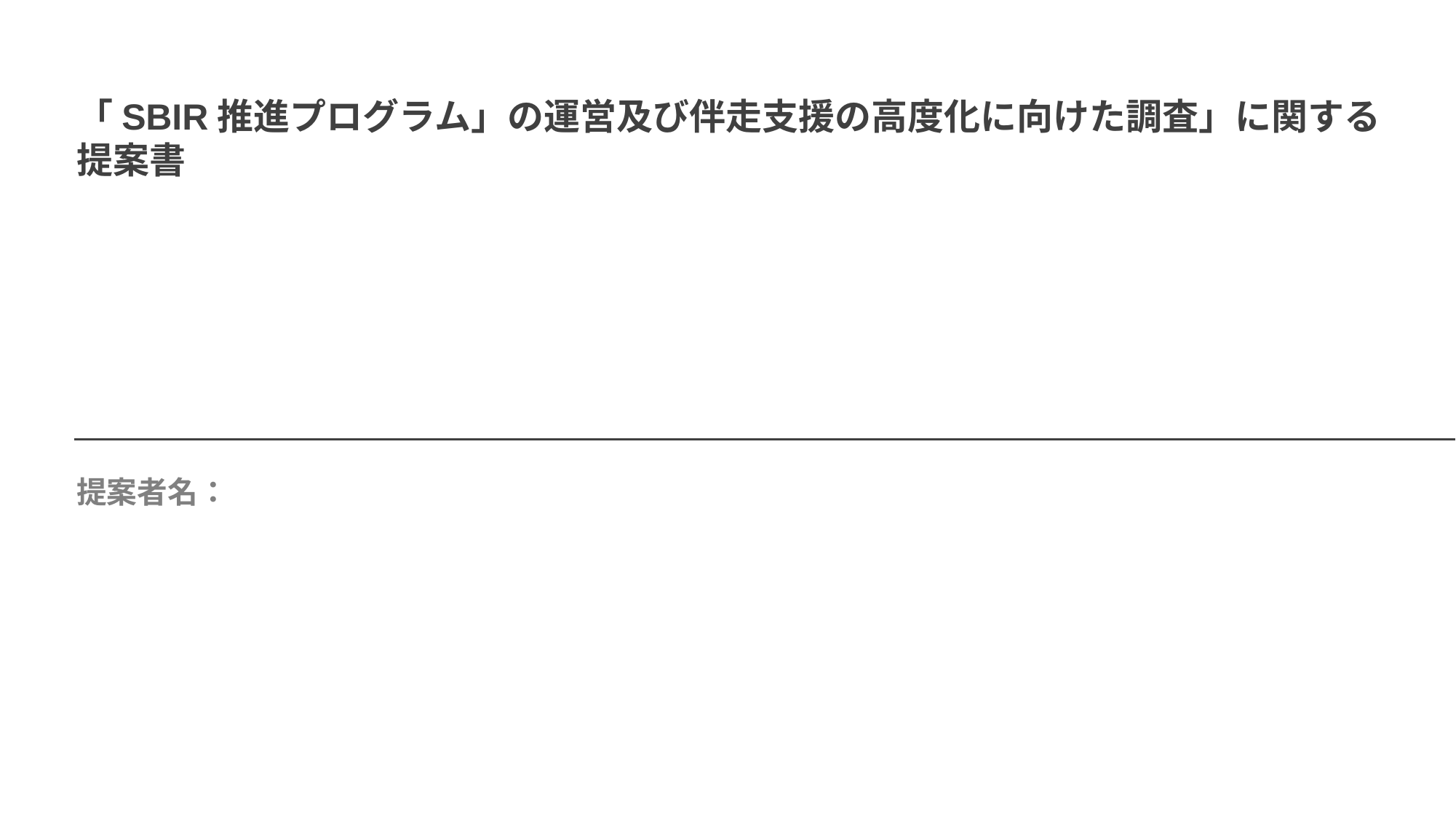

「SBIR推進プログラム」の運営及び伴走支援の高度化に向けた調査」に関する提案書
提案者名：